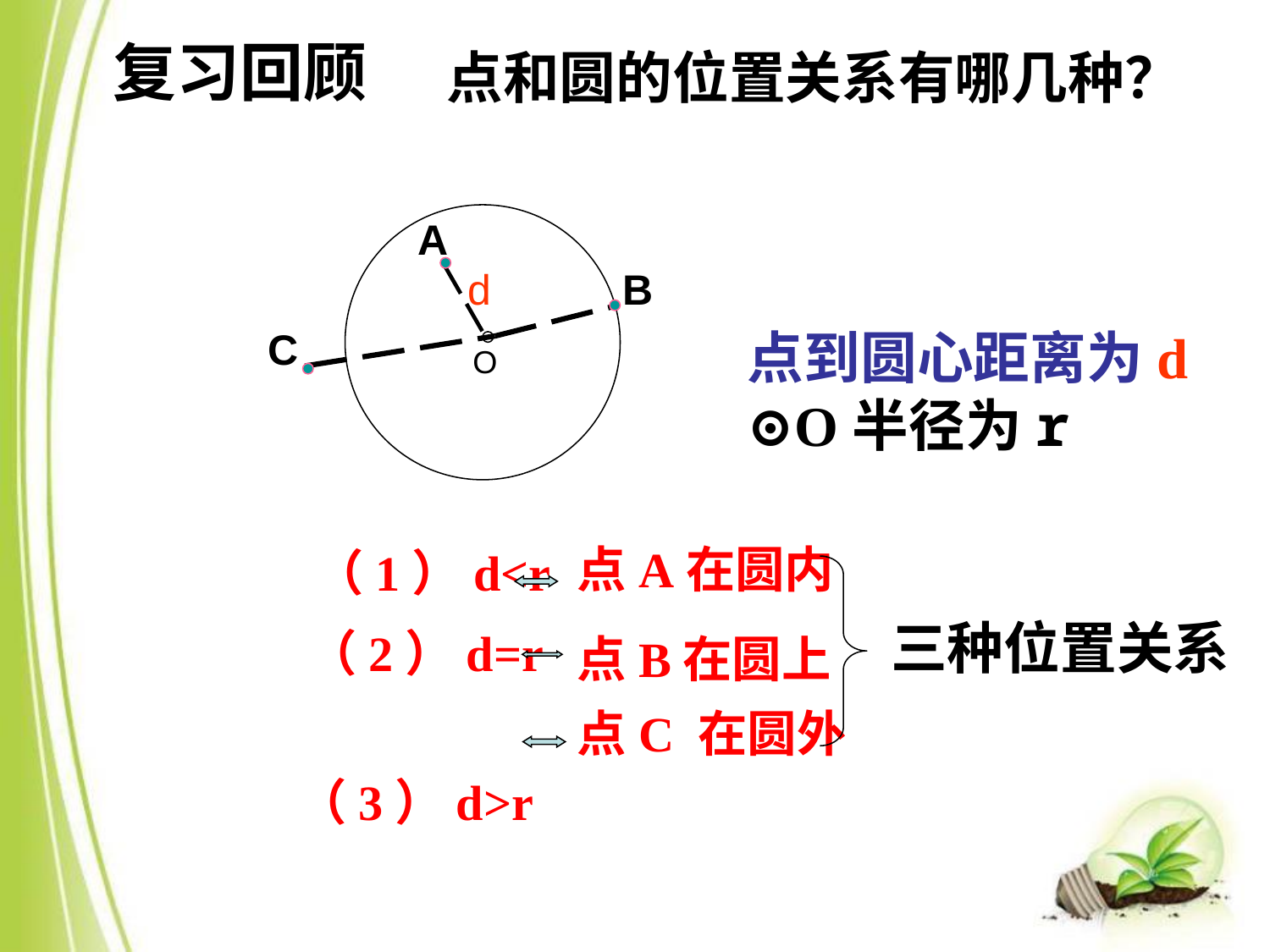

复习回顾
点和圆的位置关系有哪几种？

A
d
B

点到圆心距离为d
⊙O半径为r
C
O
点A在圆内
      （1）d<r

三种位置关系
（2）d=r

点B在圆上
点C 在圆外
 （3）d>r